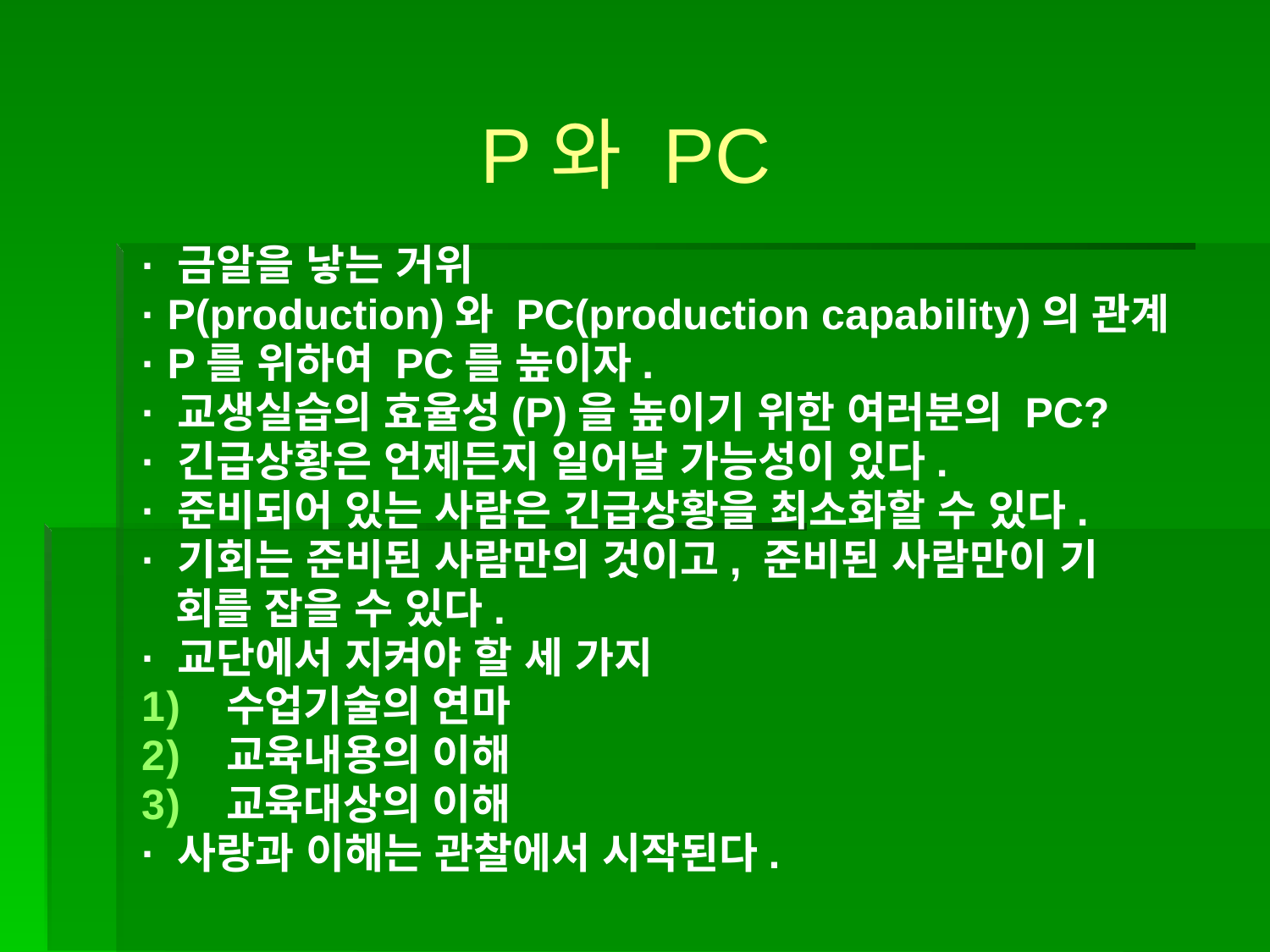

P와 PC
· 금알을 낳는 거위
· P(production)와 PC(production capability)의 관계
· P를 위하여 PC를 높이자.
· 교생실습의 효율성(P)을 높이기 위한 여러분의 PC?
· 긴급상황은 언제든지 일어날 가능성이 있다.
· 준비되어 있는 사람은 긴급상황을 최소화할 수 있다.
· 기회는 준비된 사람만의 것이고, 준비된 사람만이 기
  회를 잡을 수 있다.
· 교단에서 지켜야 할 세 가지
수업기술의 연마
교육내용의 이해
교육대상의 이해
· 사랑과 이해는 관찰에서 시작된다.